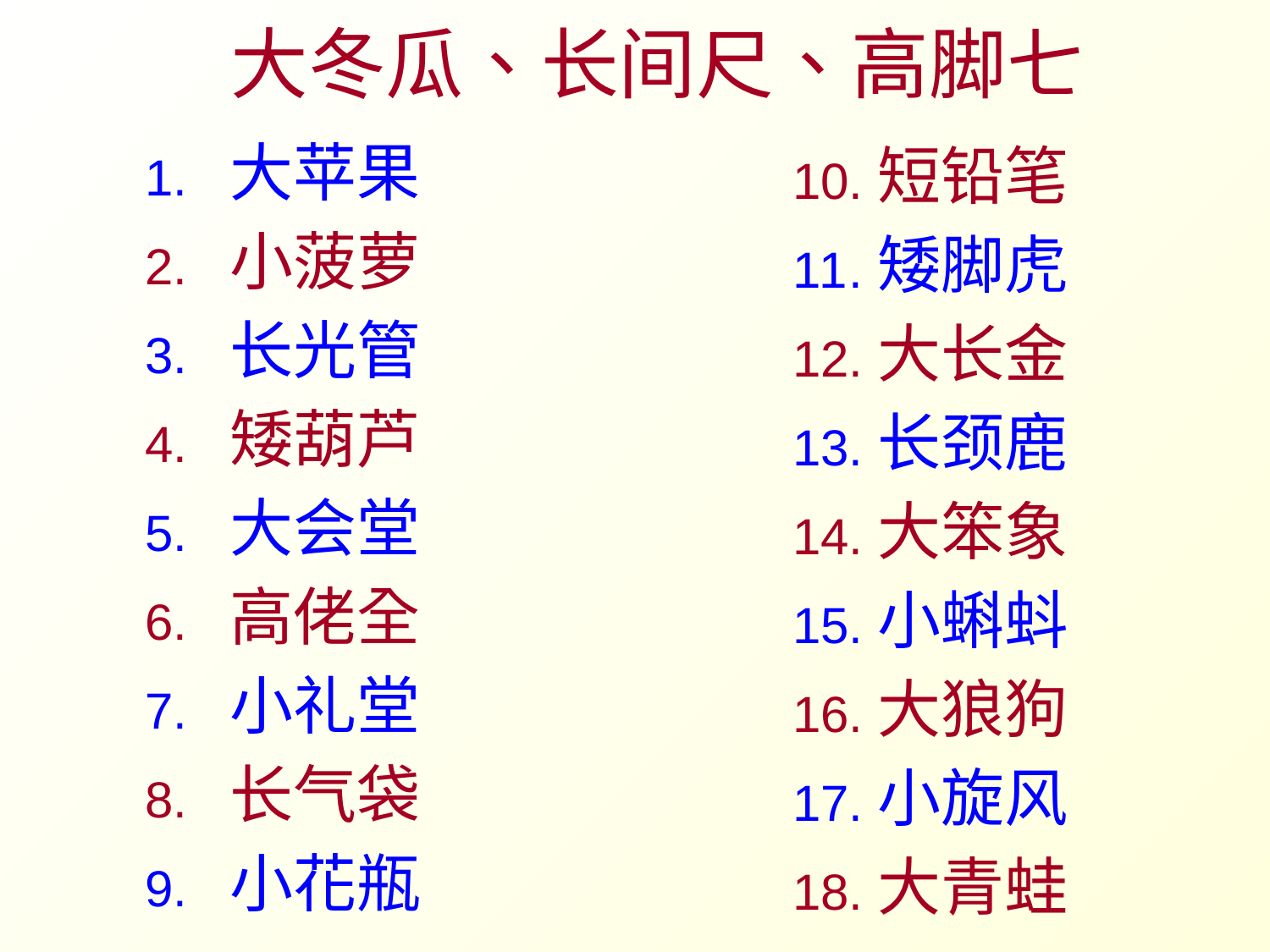

# 大冬瓜、长间尺、高脚七
大苹果
小菠萝
长光管
矮葫芦
大会堂
高佬全
小礼堂
长气袋
小花瓶
短铅笔
矮脚虎
大长金
长颈鹿
大笨象
小蝌蚪
大狼狗
小旋风
大青蛙